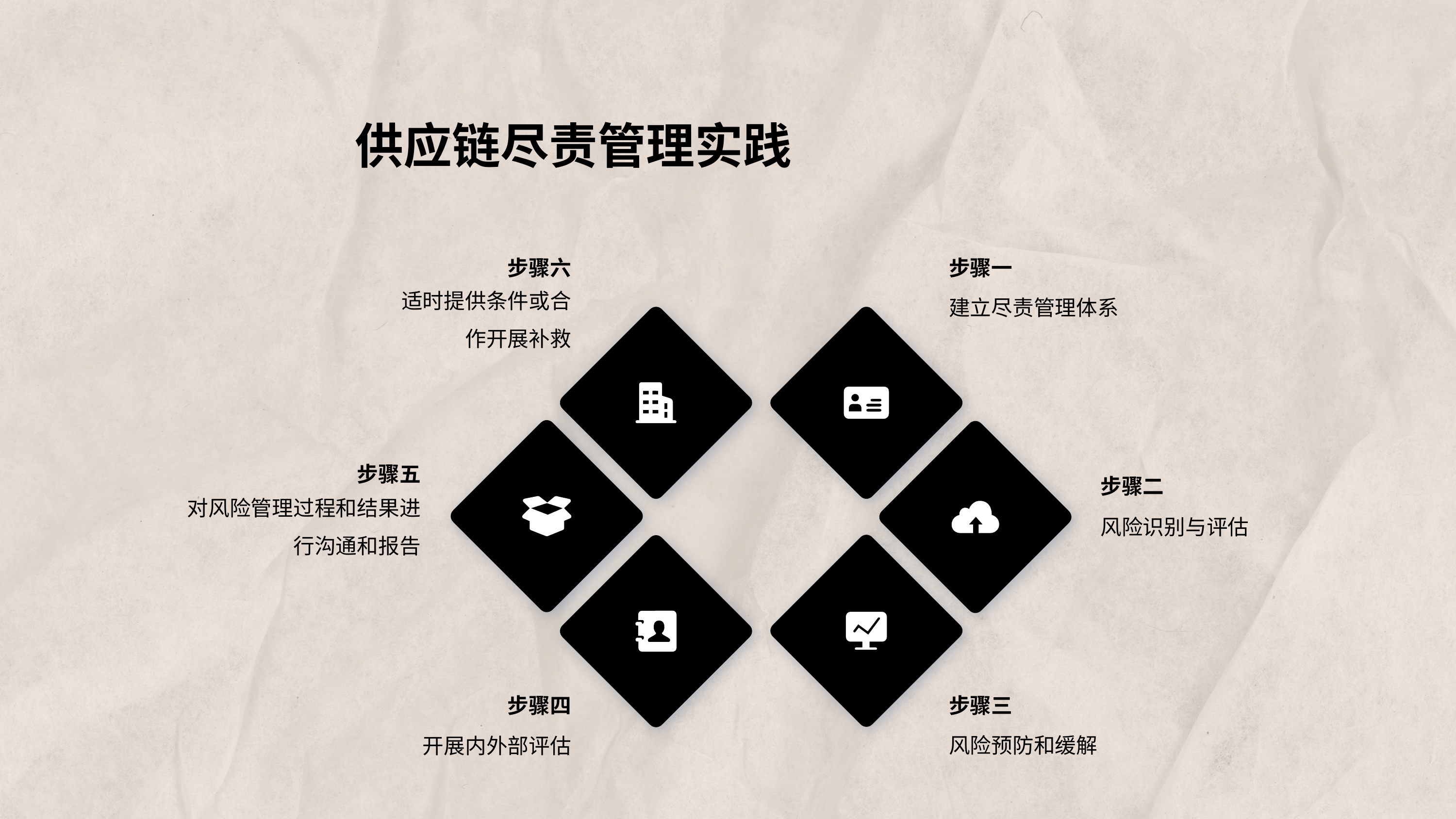

供应链尽责管理实践
步骤六
步骤一
建立尽责管理体系

适时提供条件或合作开展补救

步骤五
步骤二

风险识别与评估

对风险管理过程和结果进行沟通和报告

步骤四
步骤三
开展内外部评估

风险预防和缓解